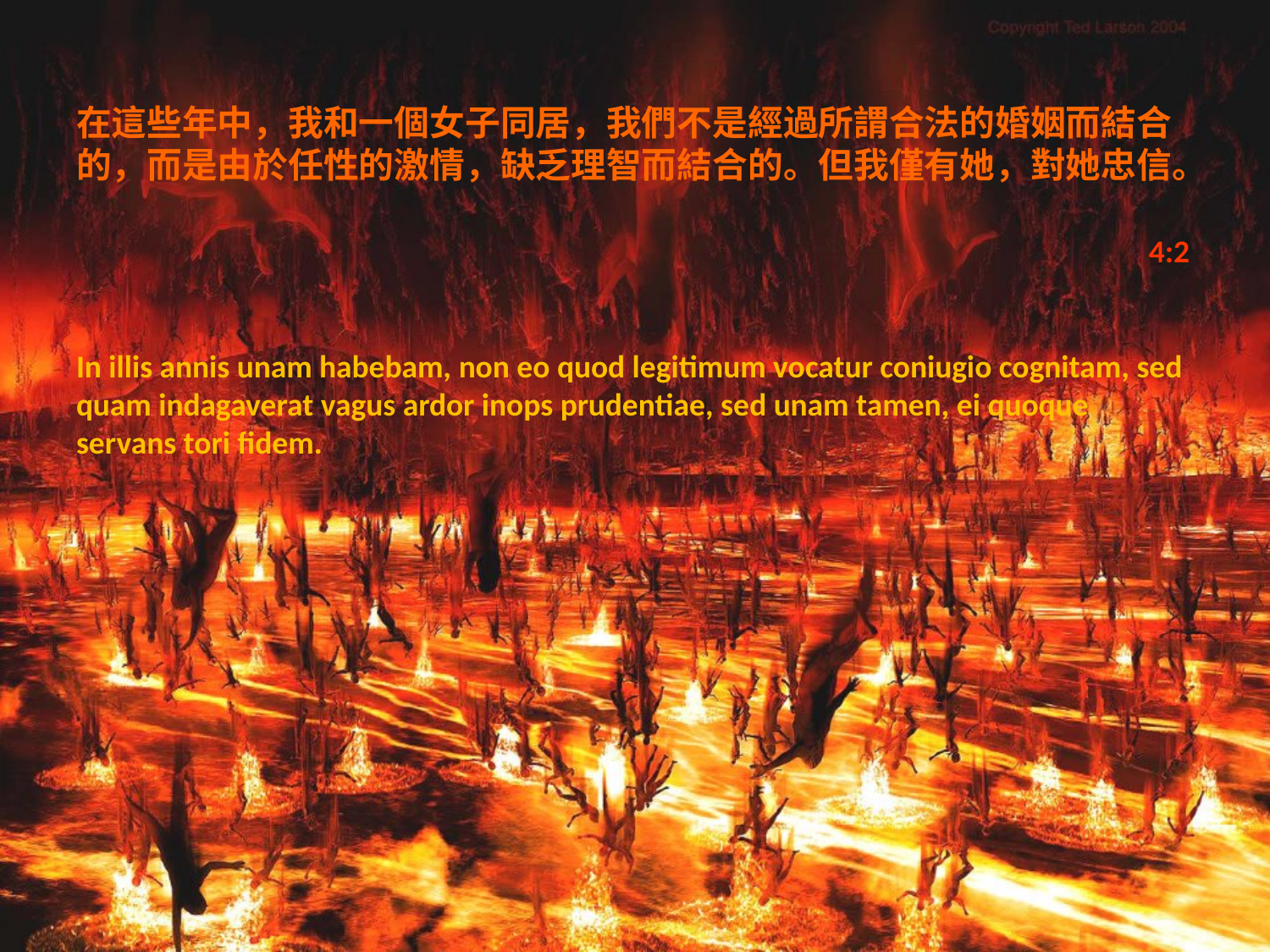

# 在這些年中，我和一個女子同居，我們不是經過所謂合法的婚姻而結合 的，而是由於任性的激情，缺乏理智而結合的。但我僅有她，對她忠信。 4:2 In illis annis unam habebam, non eo quod legitimum vocatur coniugio cognitam, sed quam indagaverat vagus ardor inops prudentiae, sed unam tamen, ei quoque servans tori fidem.